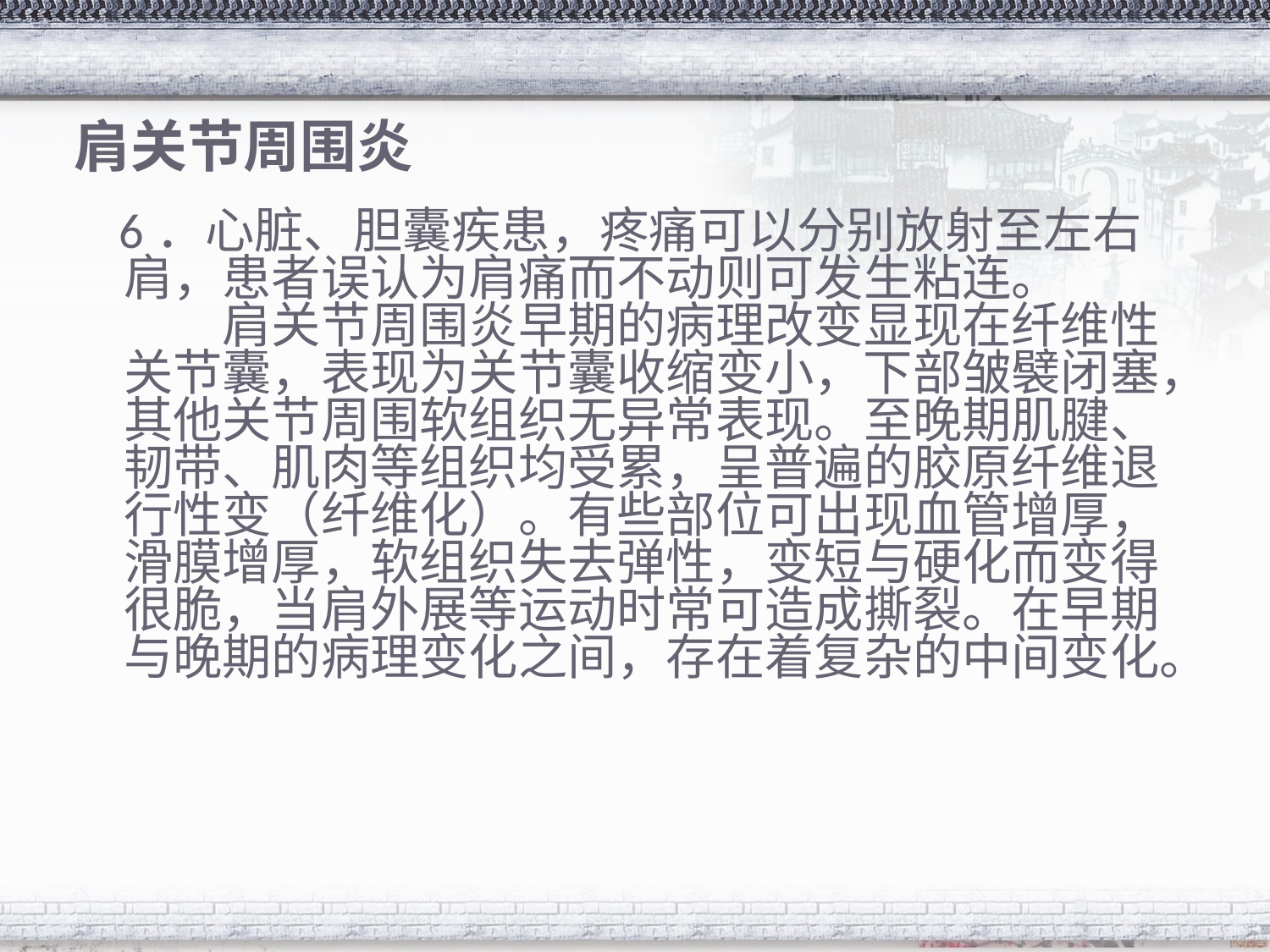

# 肩关节周围炎
    6．心脏、胆囊疾患，疼痛可以分别放射至左右肩，患者误认为肩痛而不动则可发生粘连。
　　肩关节周围炎早期的病理改变显现在纤维性关节囊，表现为关节囊收缩变小，下部皱襞闭塞，其他关节周围软组织无异常表现。至晚期肌腱、韧带、肌肉等组织均受累，呈普遍的胶原纤维退行性变（纤维化）。有些部位可出现血管增厚，滑膜增厚，软组织失去弹性，变短与硬化而变得很脆，当肩外展等运动时常可造成撕裂。在早期与晚期的病理变化之间，存在着复杂的中间变化。